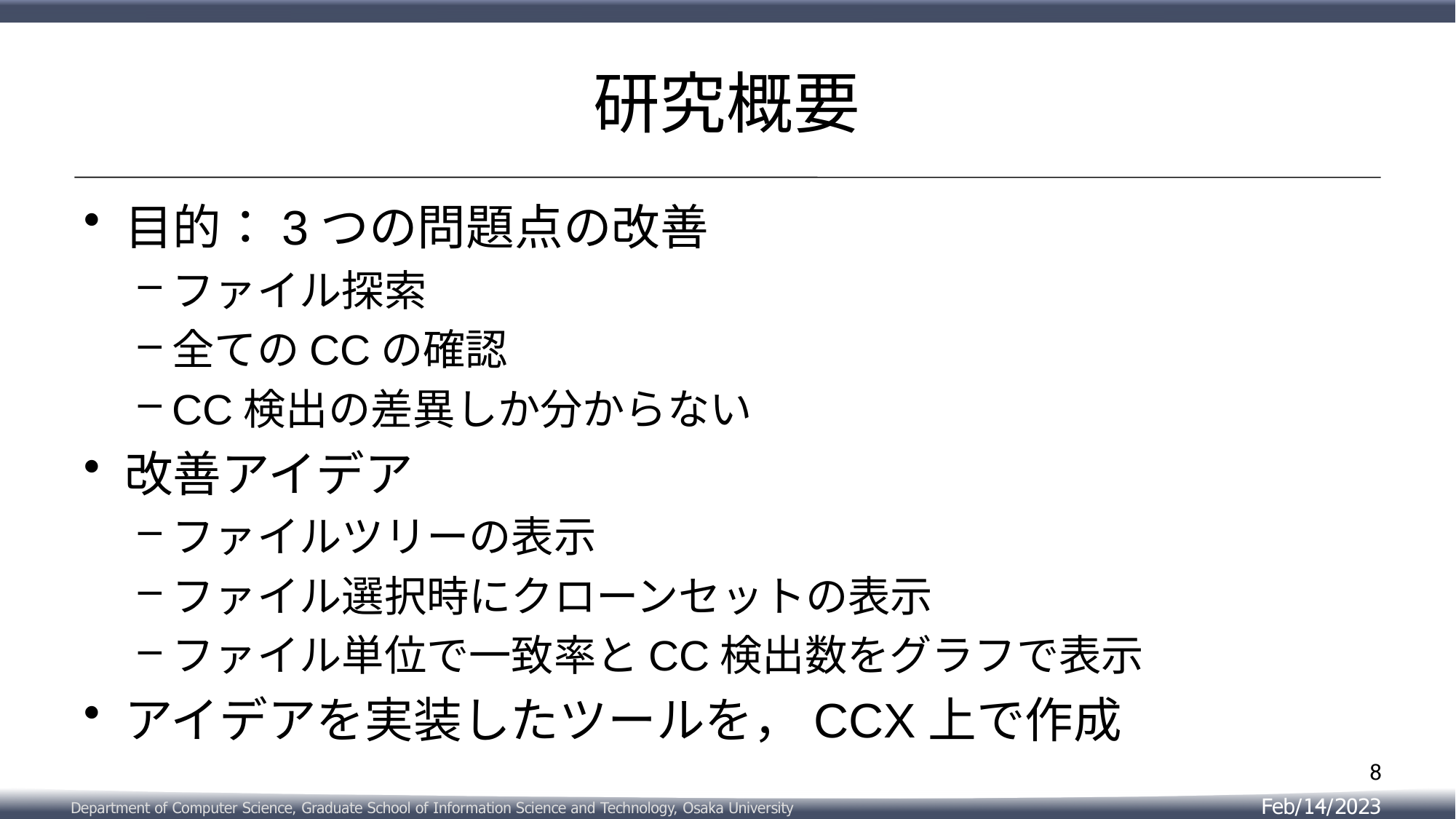

# 研究概要
目的：3つの問題点の改善
ファイル探索
全てのCCの確認
CC検出の差異しか分からない
改善アイデア
ファイルツリーの表示
ファイル選択時にクローンセットの表示
ファイル単位で一致率とCC検出数をグラフで表示
アイデアを実装したツールを，CCX上で作成
8
Feb/14/2023